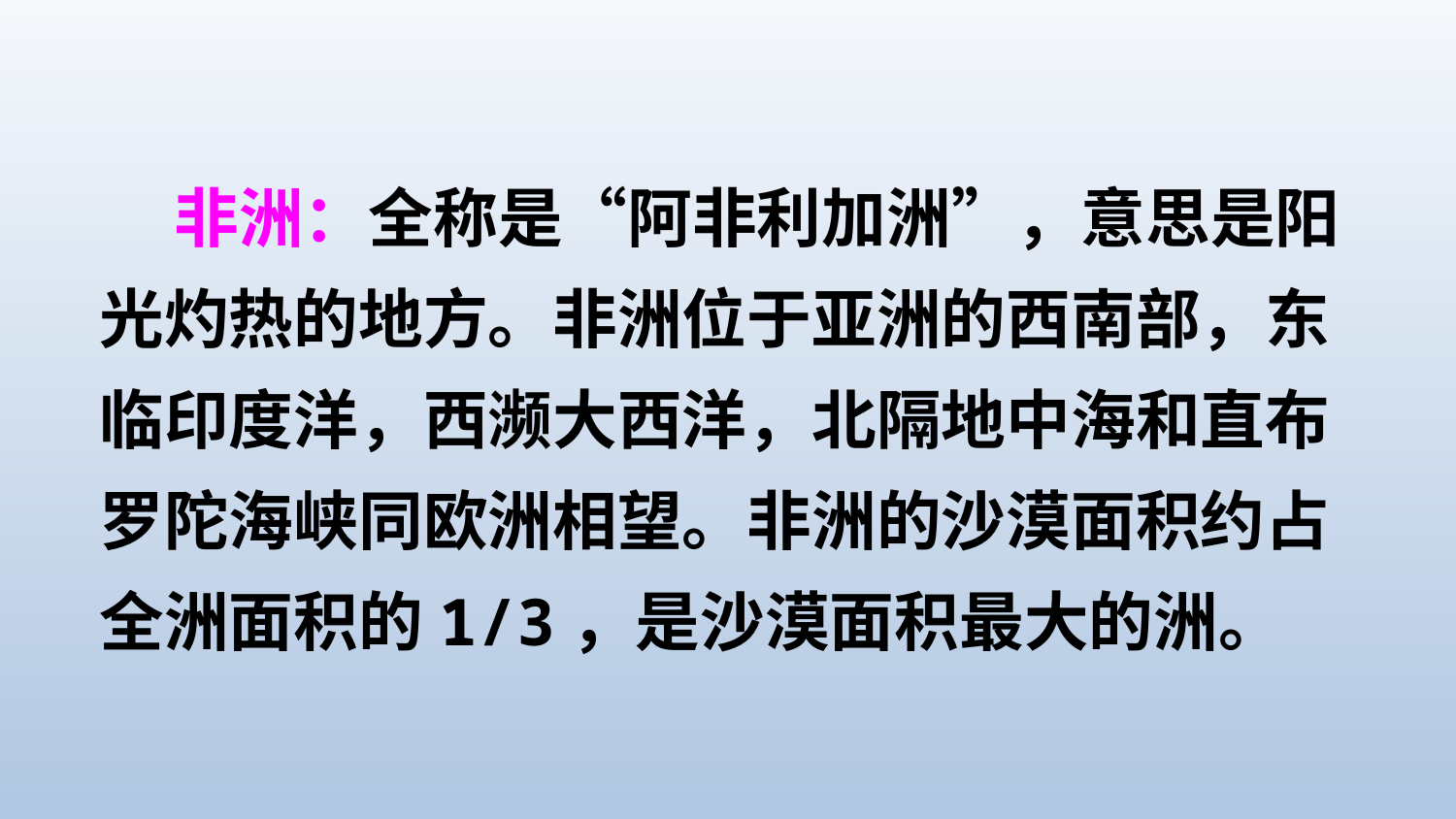

非洲：全称是“阿非利加洲”，意思是阳光灼热的地方。非洲位于亚洲的西南部，东临印度洋，西濒大西洋，北隔地中海和直布罗陀海峡同欧洲相望。非洲的沙漠面积约占全洲面积的1/3，是沙漠面积最大的洲。